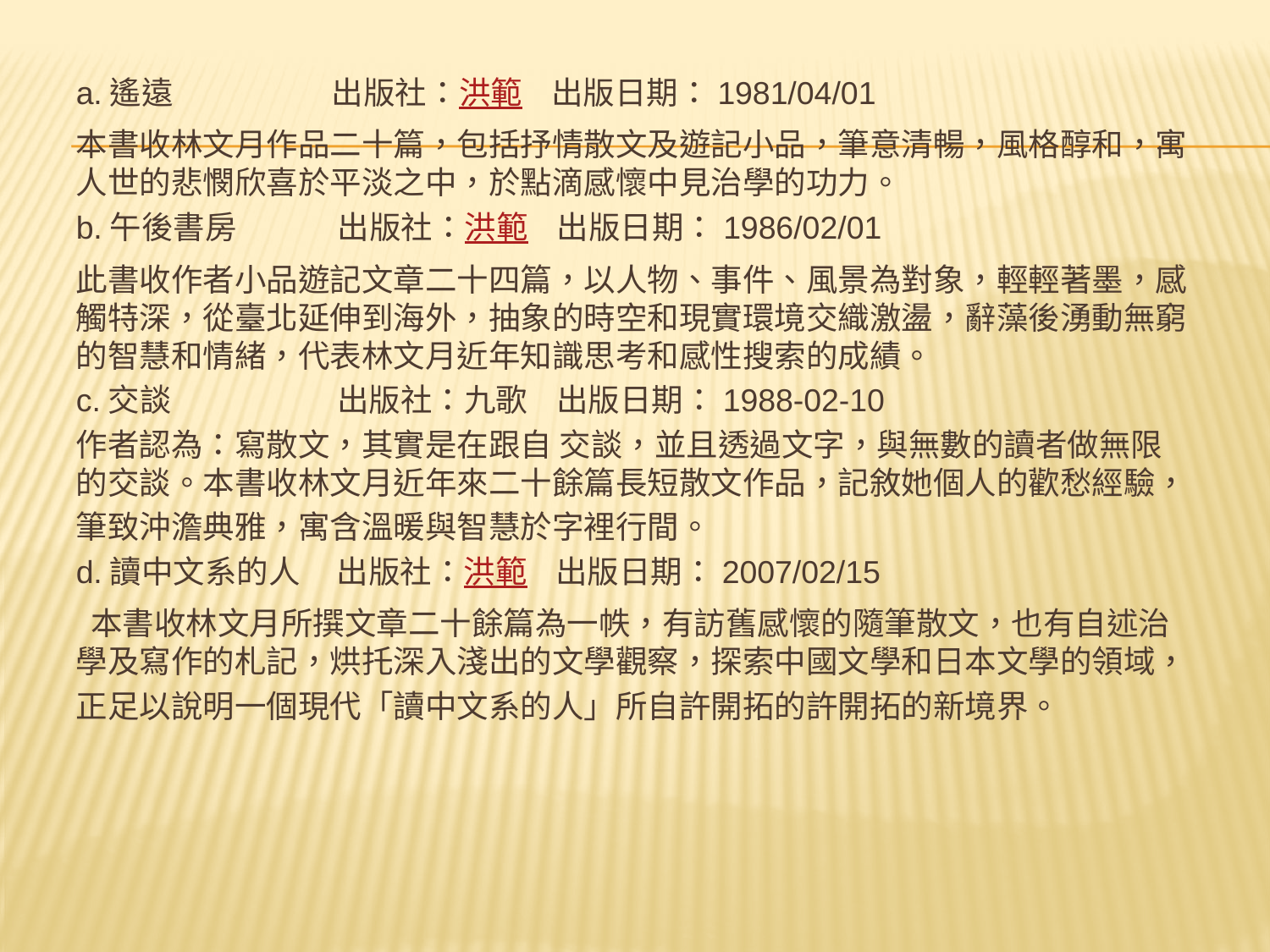

a.遙遠                      出版社：洪範    出版日期：1981/04/01
本書收林文月作品二十篇，包括抒情散文及遊記小品，筆意清暢，風格醇和，寓 人世的悲憫欣喜於平淡之中，於點滴感懷中見治學的功力。
b.午後書房              出版社：洪範    出版日期：1986/02/01
此書收作者小品遊記文章二十四篇，以人物、事件、風景為對象，輕輕著墨，感觸特深，從臺北延伸到海外，抽象的時空和現實環境交織激盪，辭藻後湧動無窮 的智慧和情緒，代表林文月近年知識思考和感性搜索的成績。
c.交談                       出版社：九歌    出版日期：1988-02-10
作者認為：寫散文，其實是在跟自 交談，並且透過文字，與無數的讀者做無限 的交談。本書收林文月近年來二十餘篇長短散文作品，記敘她個人的歡愁經驗，
筆致沖澹典雅，寓含溫暖與智慧於字裡行間。
d.讀中文系的人     出版社：洪範    出版日期：2007/02/15
 本書收林文月所撰文章二十餘篇為一帙，有訪舊感懷的隨筆散文，也有自述治 學及寫作的札記，烘托深入淺出的文學觀察，探索中國文學和日本文學的領域，
正足以說明一個現代「讀中文系的人」所自許開拓的許開拓的新境界。